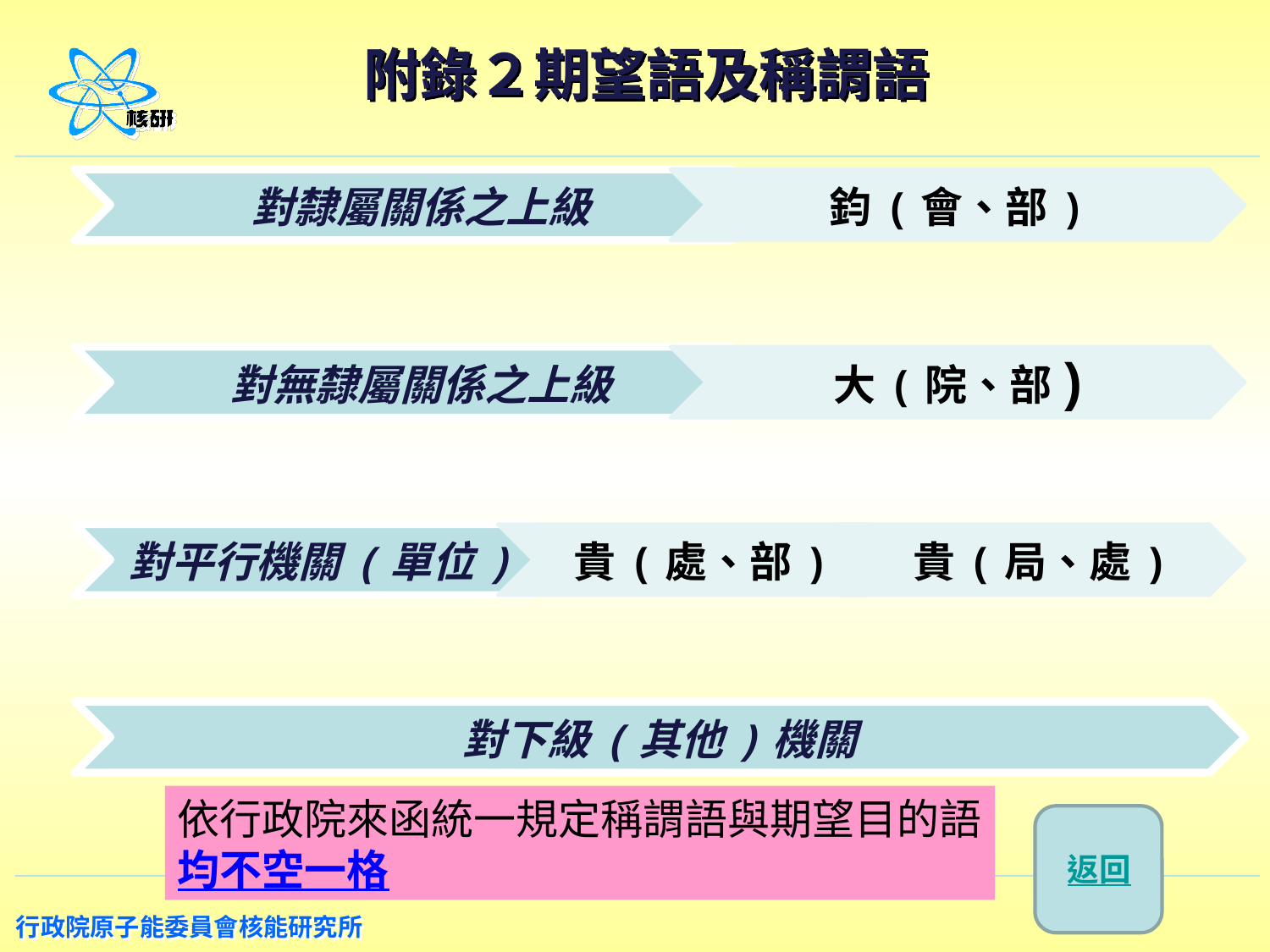

# 附錄２期望語及稱謂語
對隸屬關係之上級
鈞(會、部)
對無隸屬關係之上級
大(院、部)
對平行機關(單位)
對下級(其他)機關
貴(處、部)
貴(局、處)
依行政院來函統一規定稱謂語與期望目的語均不空一格

返回